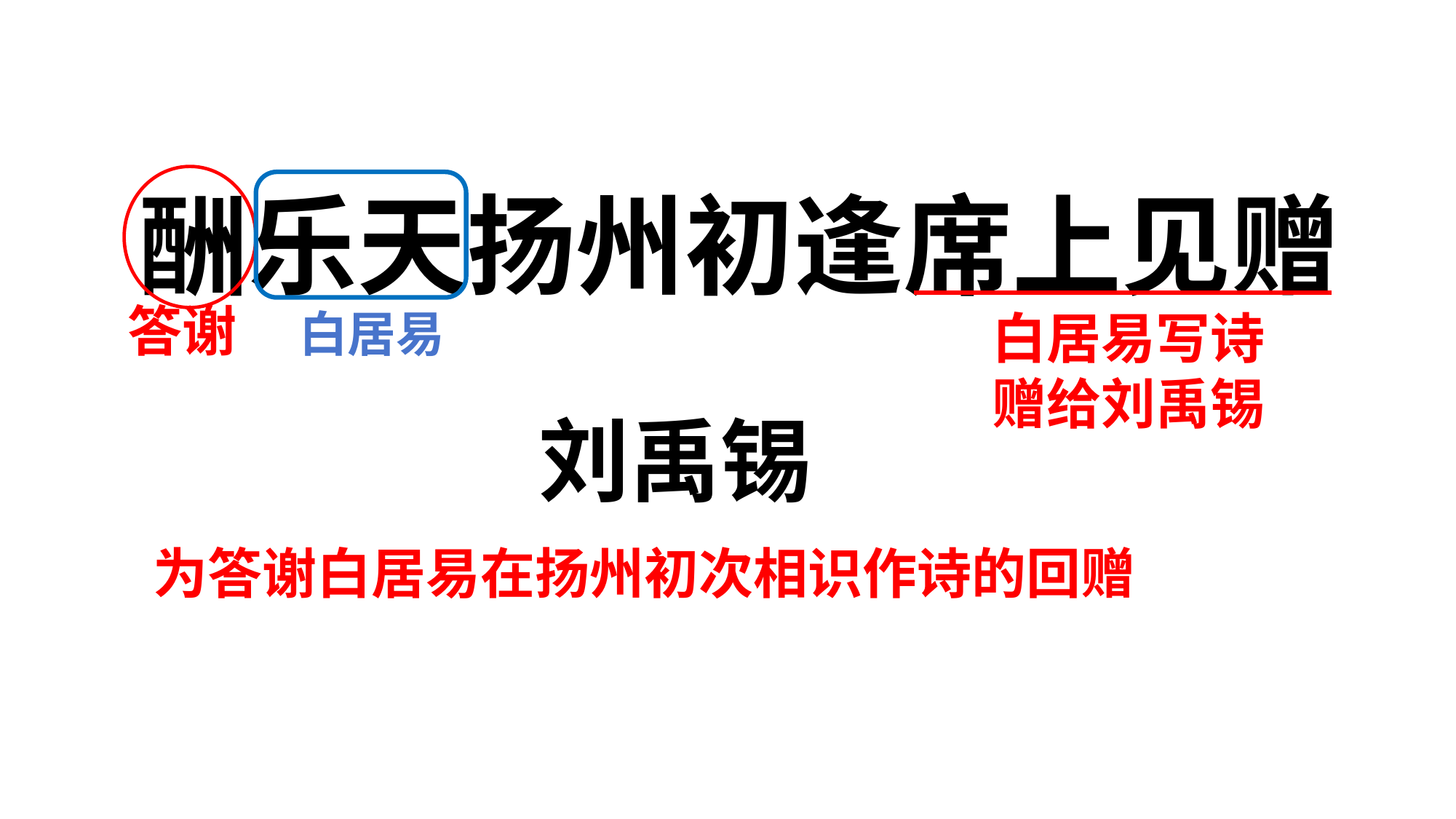

酬乐天扬州初逢席上见赠

答谢
白居易
白居易写诗赠给刘禹锡
刘禹锡
为答谢白居易在扬州初次相识作诗的回赠